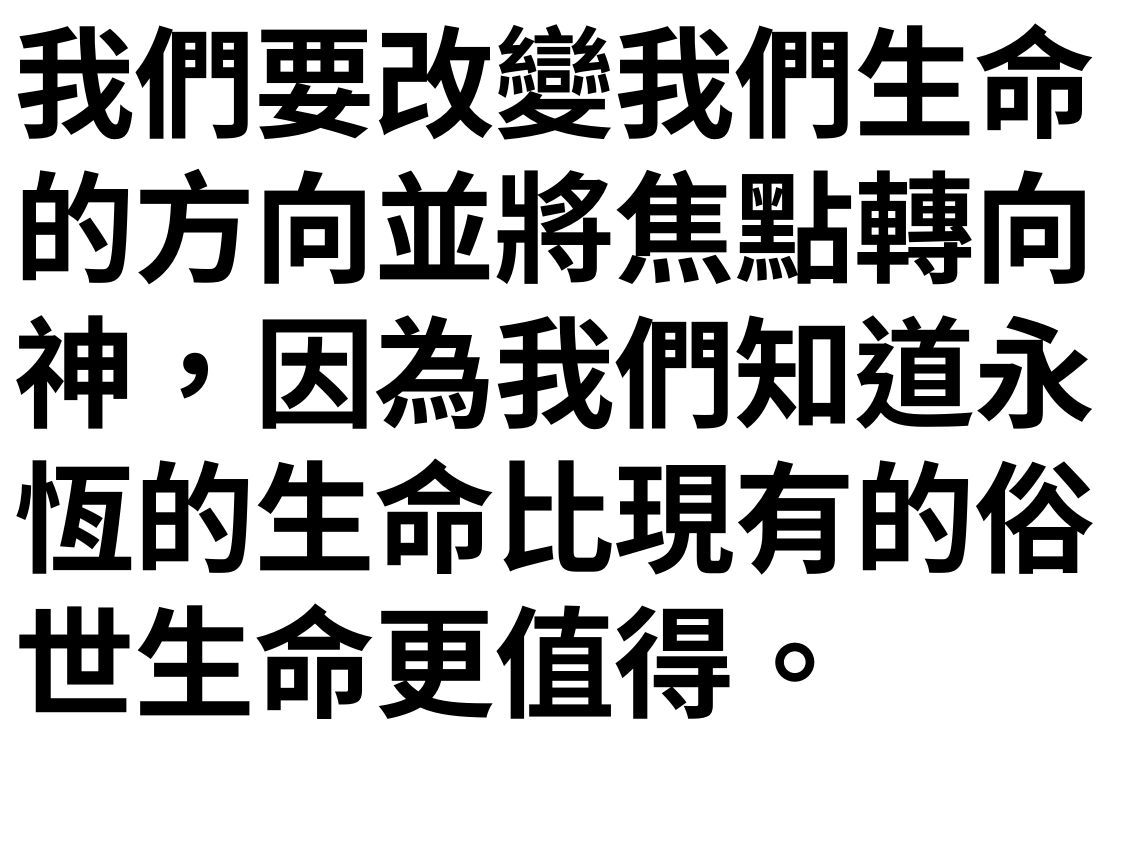

我們要改變我們生命的方向並將焦點轉向神，因為我們知道永恆的生命比現有的俗世生命更值得。